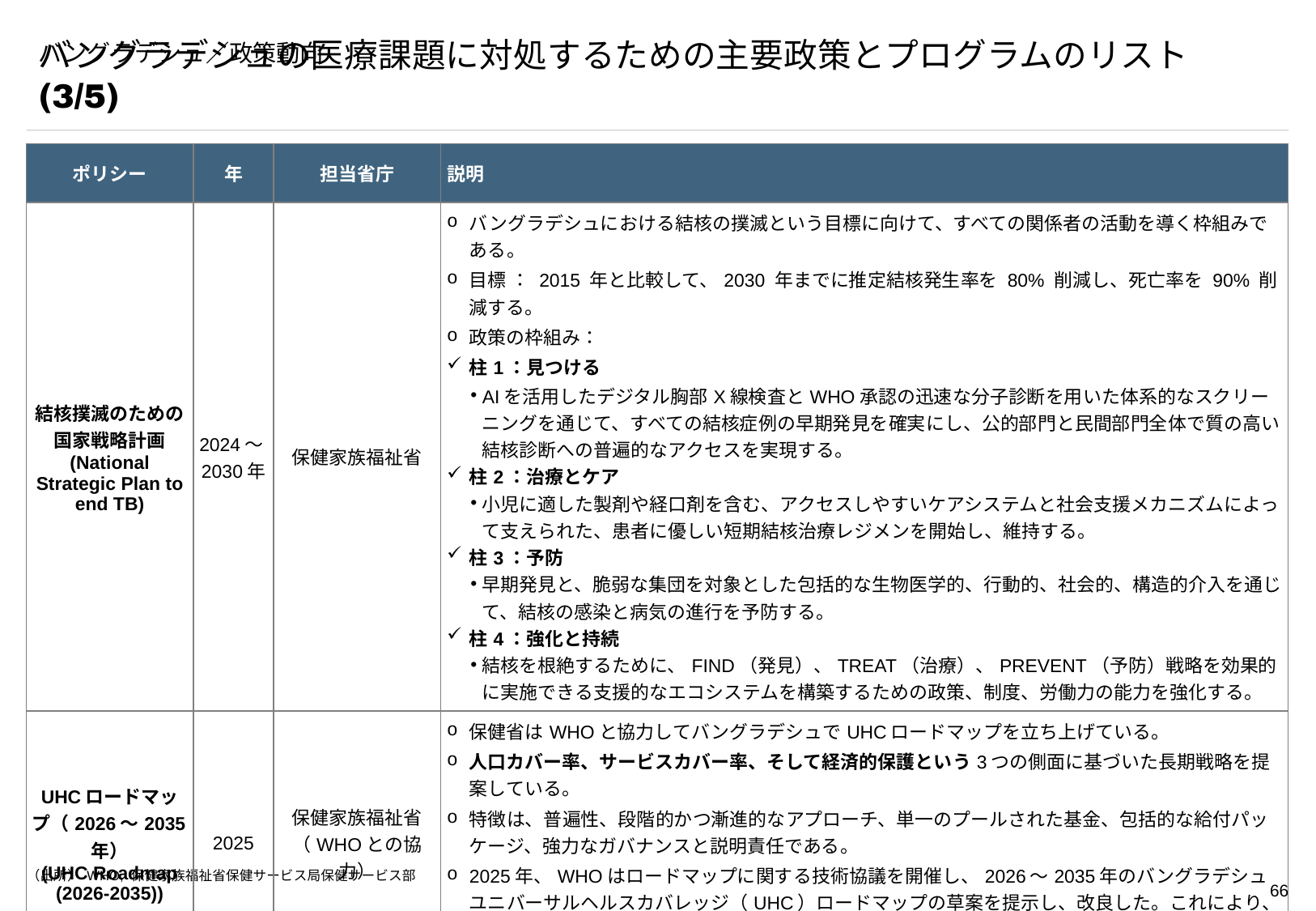

# バングラデシュ／政策動向
バングラデシュの医療課題に対処するための主要政策とプログラムのリスト (3/5)
| ポリシー | 年 | 担当省庁 | 説明 |
| --- | --- | --- | --- |
| 結核撲滅のための国家戦略計画 (National Strategic Plan to end TB) | 2024～2030年 | 保健家族福祉省 | バングラデシュにおける結核の撲滅という目標に向けて、すべての関係者の活動を導く枠組みである。 目標 ： 2015 年と比較して、2030 年までに推定結核発生率を 80% 削減し、死亡率を 90% 削減する。 政策の枠組み： 柱1：見つける AIを活用したデジタル胸部X線検査とWHO承認の迅速な分子診断を用いた体系的なスクリーニングを通じて、すべての結核症例の早期発見を確実にし、公的部門と民間部門全体で質の高い結核診断への普遍的なアクセスを実現する。 柱2：治療とケア 小児に適した製剤や経口剤を含む、アクセスしやすいケアシステムと社会支援メカニズムによって支えられた、患者に優しい短期結核治療レジメンを開始し、維持する。 柱3：予防 早期発見と、脆弱な集団を対象とした包括的な生物医学的、行動的、社会的、構造的介入を通じて、結核の感染と病気の進行を予防する。 柱4：強化と持続 結核を根絶するために、FIND（発見）、TREAT（治療）、PREVENT（予防）戦略を効果的に実施できる支援的なエコシステムを構築するための政策、制度、労働力の能力を強化する。 |
| UHCロードマップ（2026～2035年） (UHC Roadmap (2026-2035)) | 2025 | 保健家族福祉省 （WHOとの協力） | 保健省はWHOと協力してバングラデシュでUHCロードマップを立ち上げている。 人口カバー率、サービスカバー率、そして経済的保護という3つの側面に基づいた長期戦略を提案している。 特徴は、普遍性、段階的かつ漸進的なアプローチ、単一のプールされた基金、包括的な給付パッケージ、強力なガバナンスと説明責任である。 2025年、WHOはロードマップに関する技術協議を開催し、2026～2035年のバングラデシュユニバーサルヘルスカバレッジ（UHC）ロードマップの草案を提示し、改良した。これにより、収集されたフィードバックと洞察がロードマップに取り入れられ、それがバングラデシュの状況に実用的かつ関連性のあるものになることが保証された。 |
（出所） WHO, 保健家族福祉省保健サービス局保健サービス部